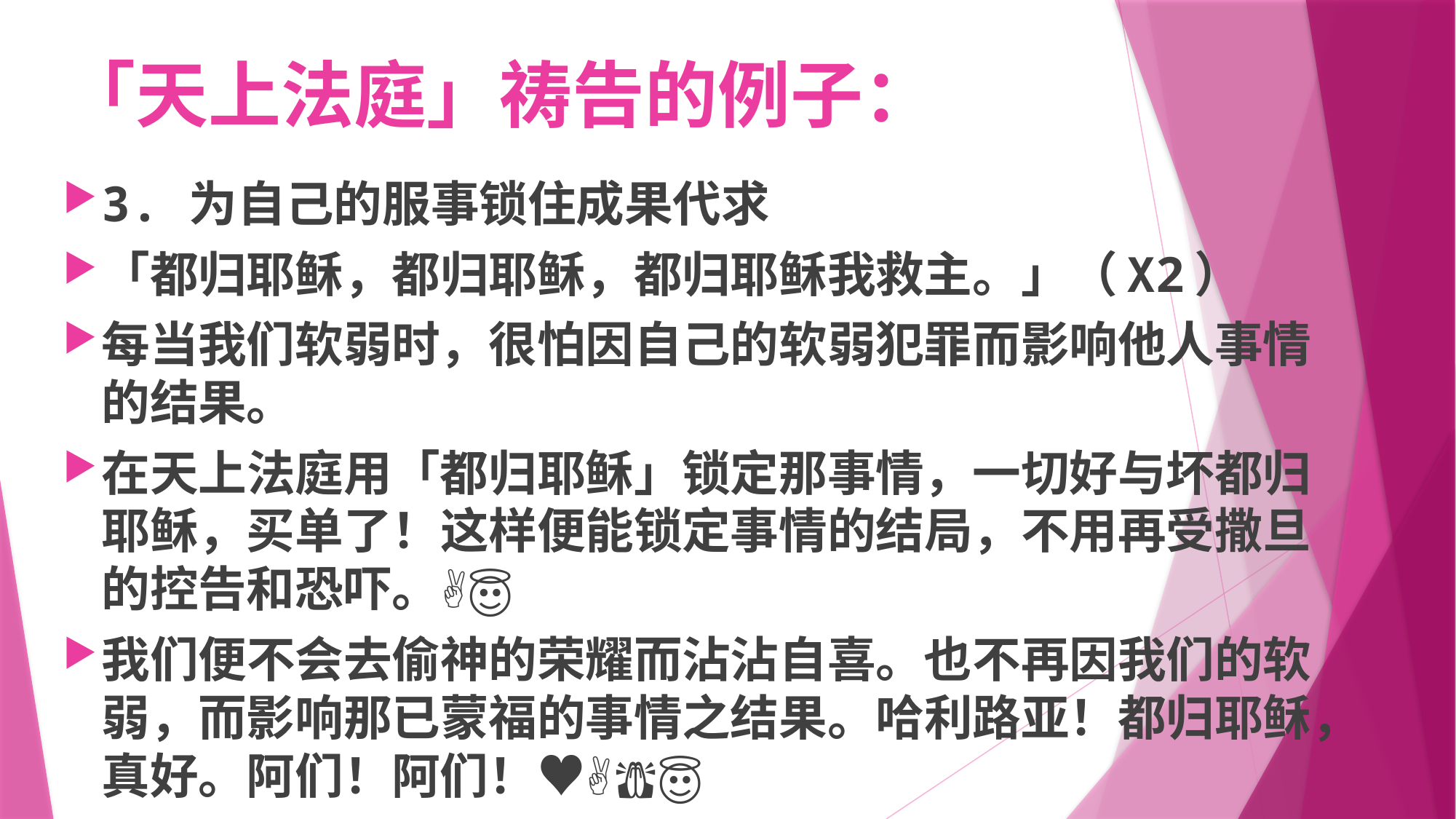

# 「天上法庭」祷告的例子：
3.	为自己的服事锁住成果代求
「都归耶稣，都归耶稣，都归耶稣我救主。」（X2）
每当我们软弱时，很怕因自己的软弱犯罪而影响他人事情的结果。
在天上法庭用「都归耶稣」锁定那事情，一切好与坏都归耶稣，买单了！这样便能锁定事情的结局，不用再受撒旦的控告和恐吓。✌️😇
我们便不会去偷神的荣耀而沾沾自喜。也不再因我们的软弱，而影响那已蒙福的事情之结果。哈利路亚！都归耶稣，真好。阿们！阿们！♥️✌️🙏😇